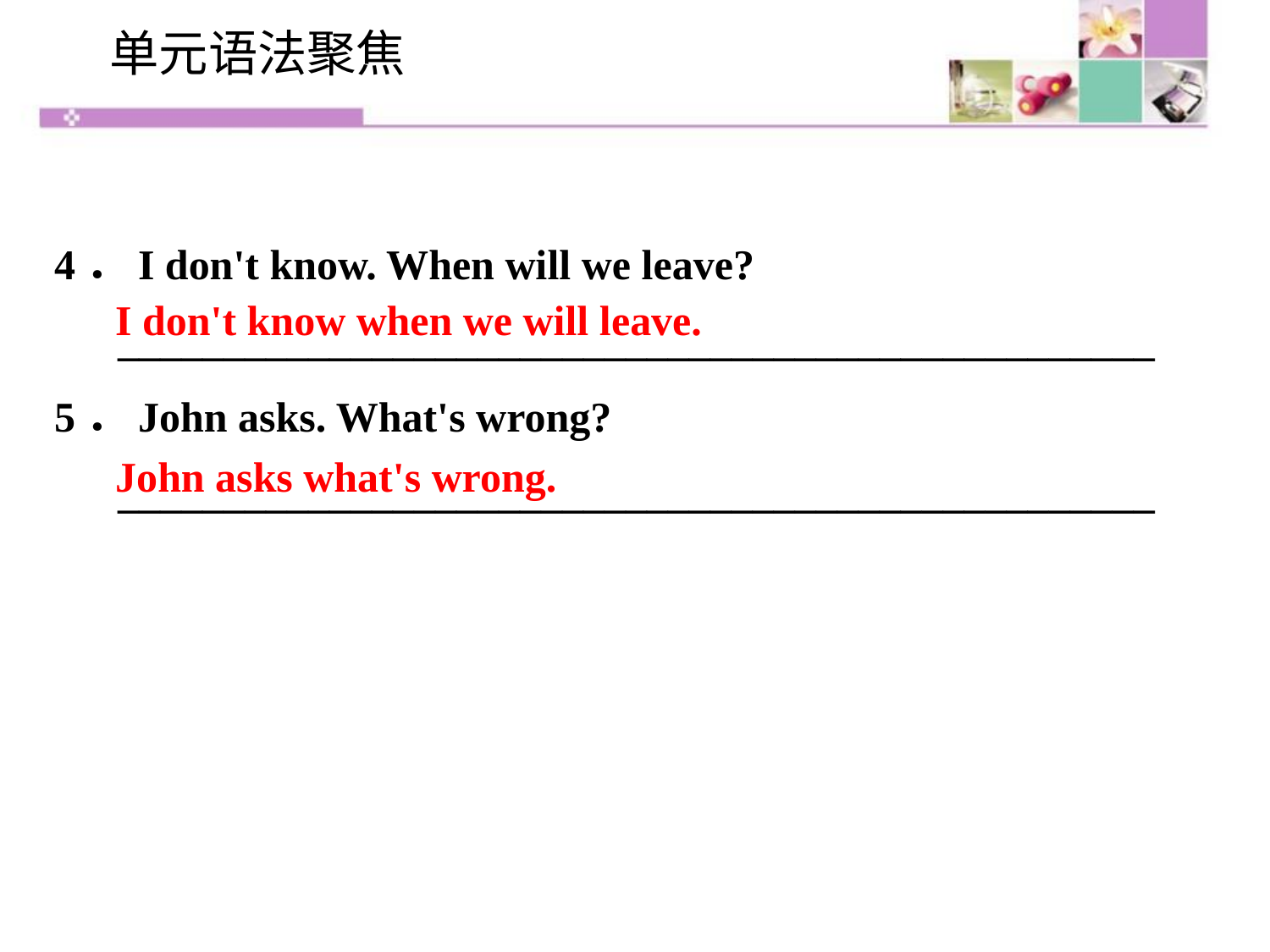

单元语法聚焦

4．I don't know. When will we leave?
      _________________________________________________
5．John asks. What's wrong?
      _________________________________________________
I don't know when we will leave.
John asks what's wrong.